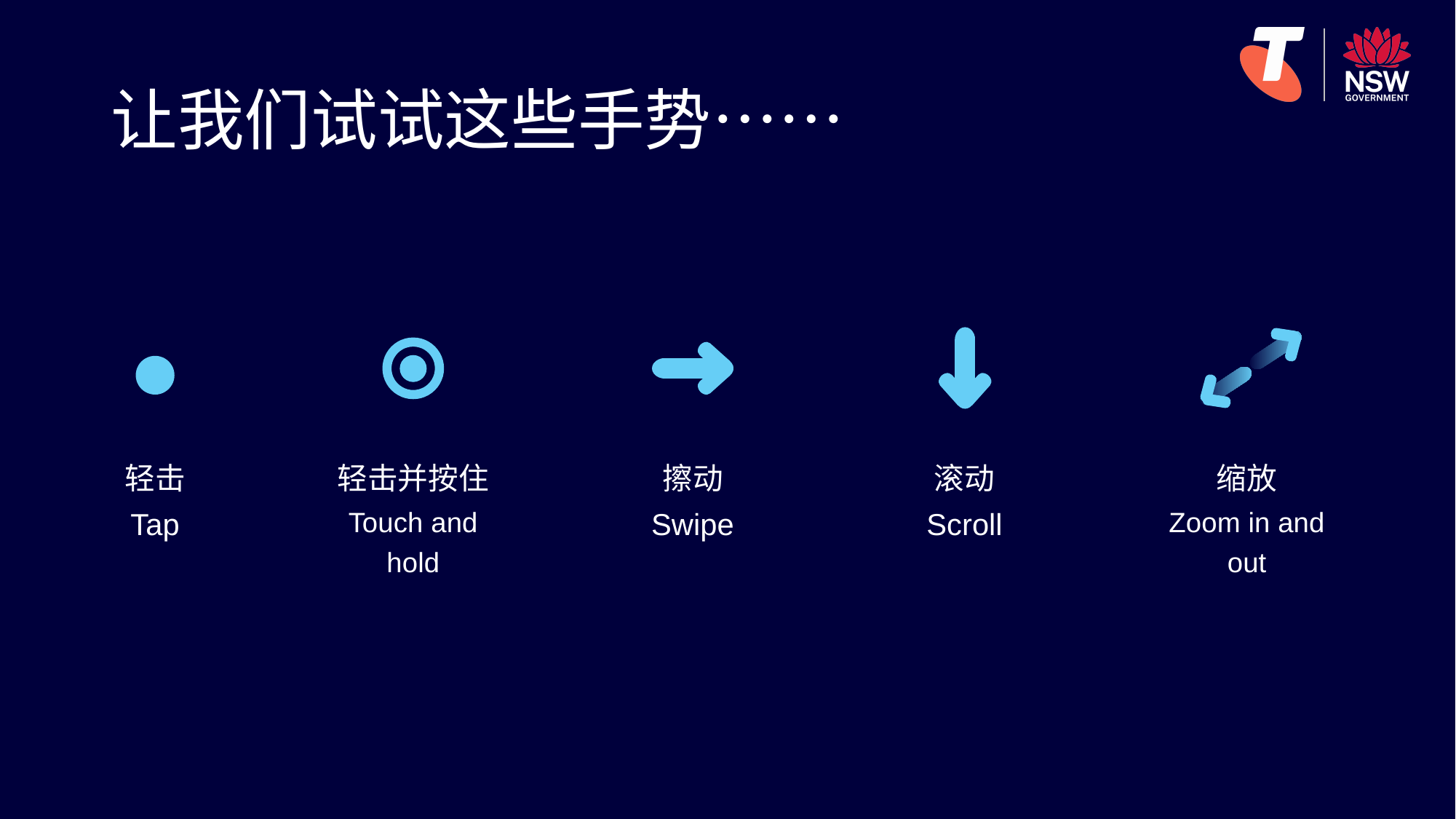

# 让我们试试这些手势……

轻击
轻击并按住
擦动
滚动
缩放
Tap
Touch and hold
Swipe
Scroll
Zoom in and out